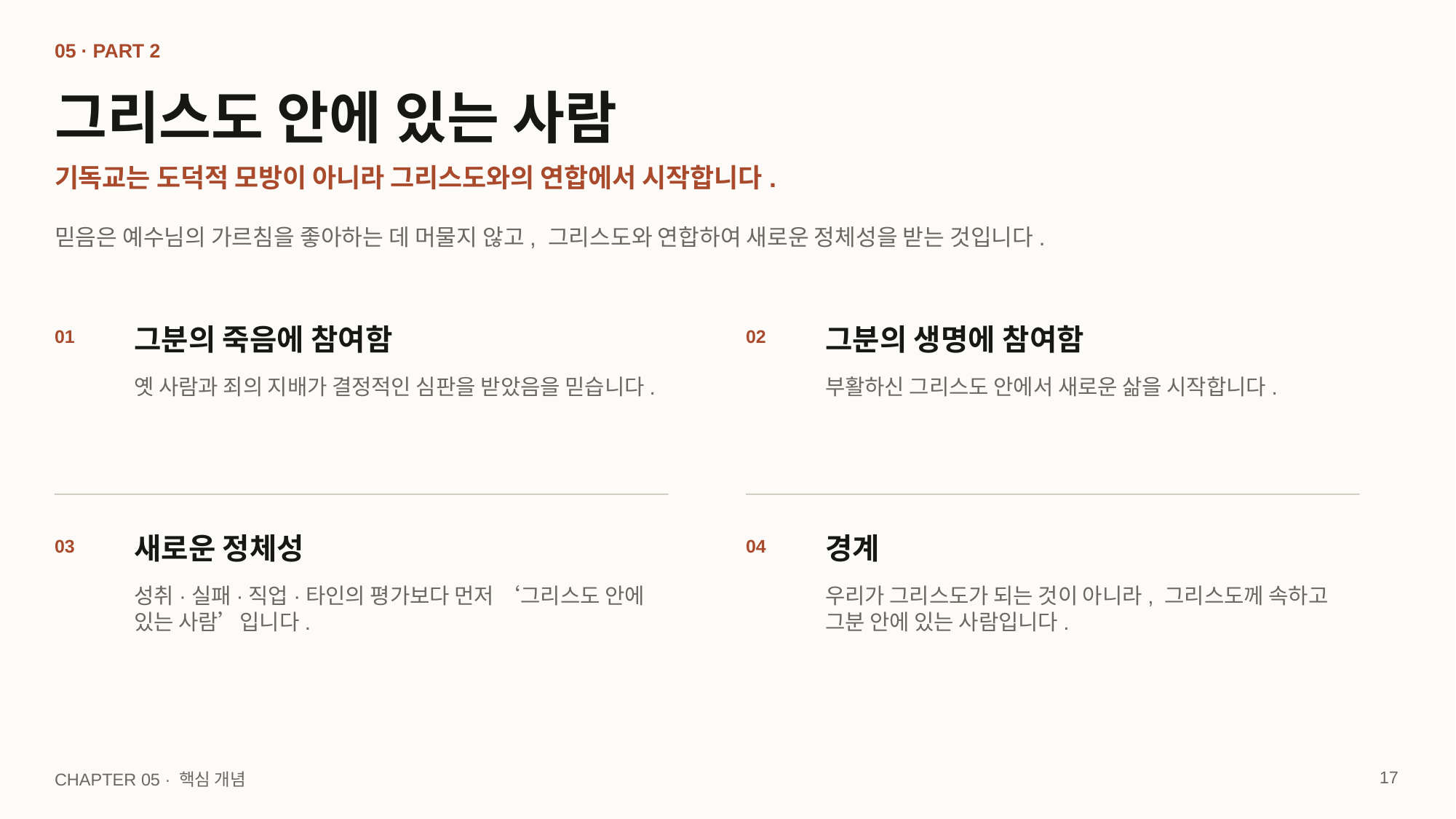

05 · PART 2
그리스도 안에 있는 사람
기독교는 도덕적 모방이 아니라 그리스도와의 연합에서 시작합니다.
믿음은 예수님의 가르침을 좋아하는 데 머물지 않고, 그리스도와 연합하여 새로운 정체성을 받는 것입니다.
그분의 죽음에 참여함
그분의 생명에 참여함
01
02
옛 사람과 죄의 지배가 결정적인 심판을 받았음을 믿습니다.
부활하신 그리스도 안에서 새로운 삶을 시작합니다.

새로운 정체성
경계
03
04
성취·실패·직업·타인의 평가보다 먼저 ‘그리스도 안에 있는 사람’입니다.
우리가 그리스도가 되는 것이 아니라, 그리스도께 속하고 그분 안에 있는 사람입니다.
17
CHAPTER 05 · 핵심 개념